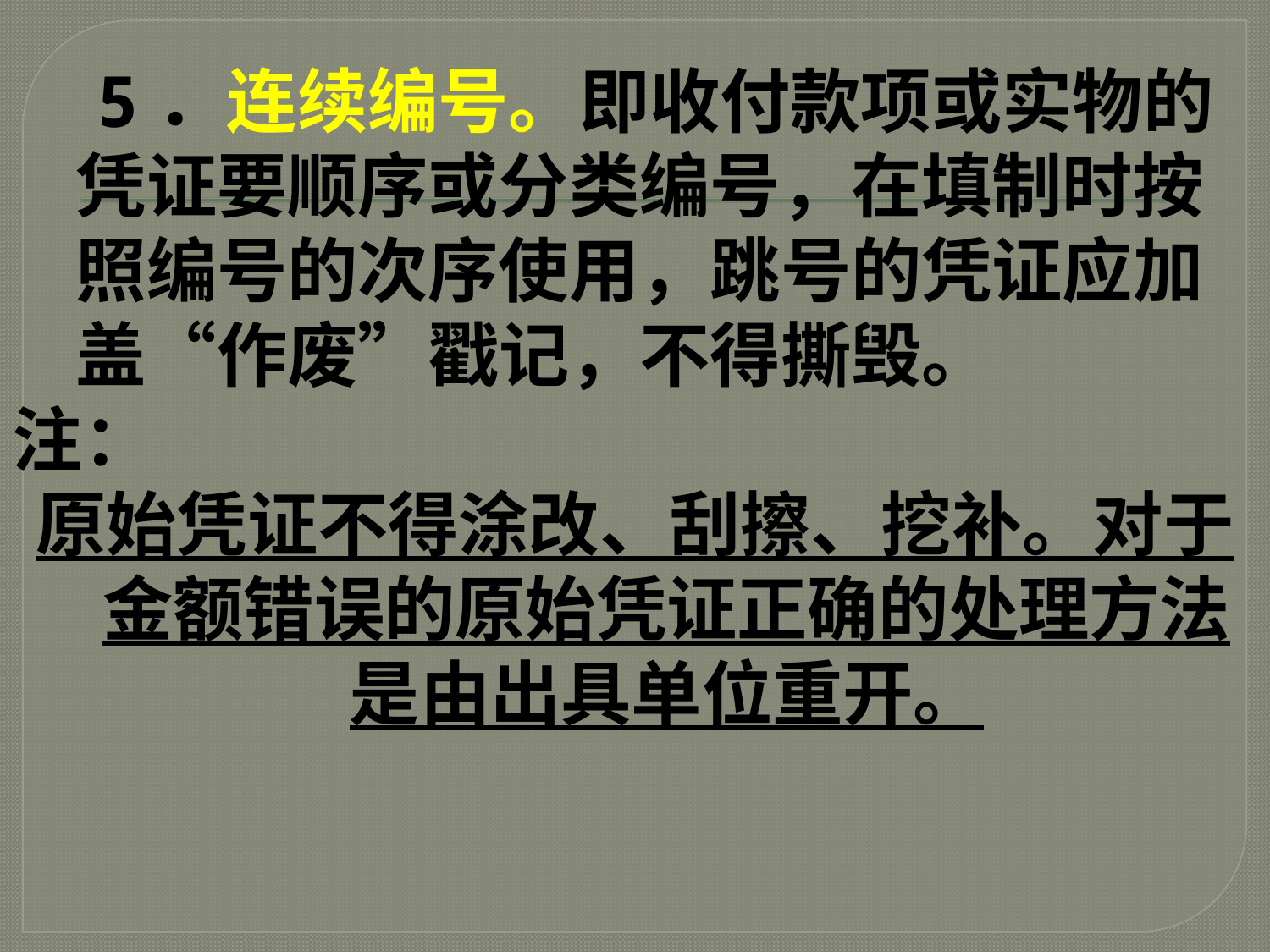

5．连续编号。即收付款项或实物的凭证要顺序或分类编号，在填制时按照编号的次序使用，跳号的凭证应加盖“作废”戳记，不得撕毁。
注：
原始凭证不得涂改、刮擦、挖补。对于金额错误的原始凭证正确的处理方法是由出具单位重开。
#